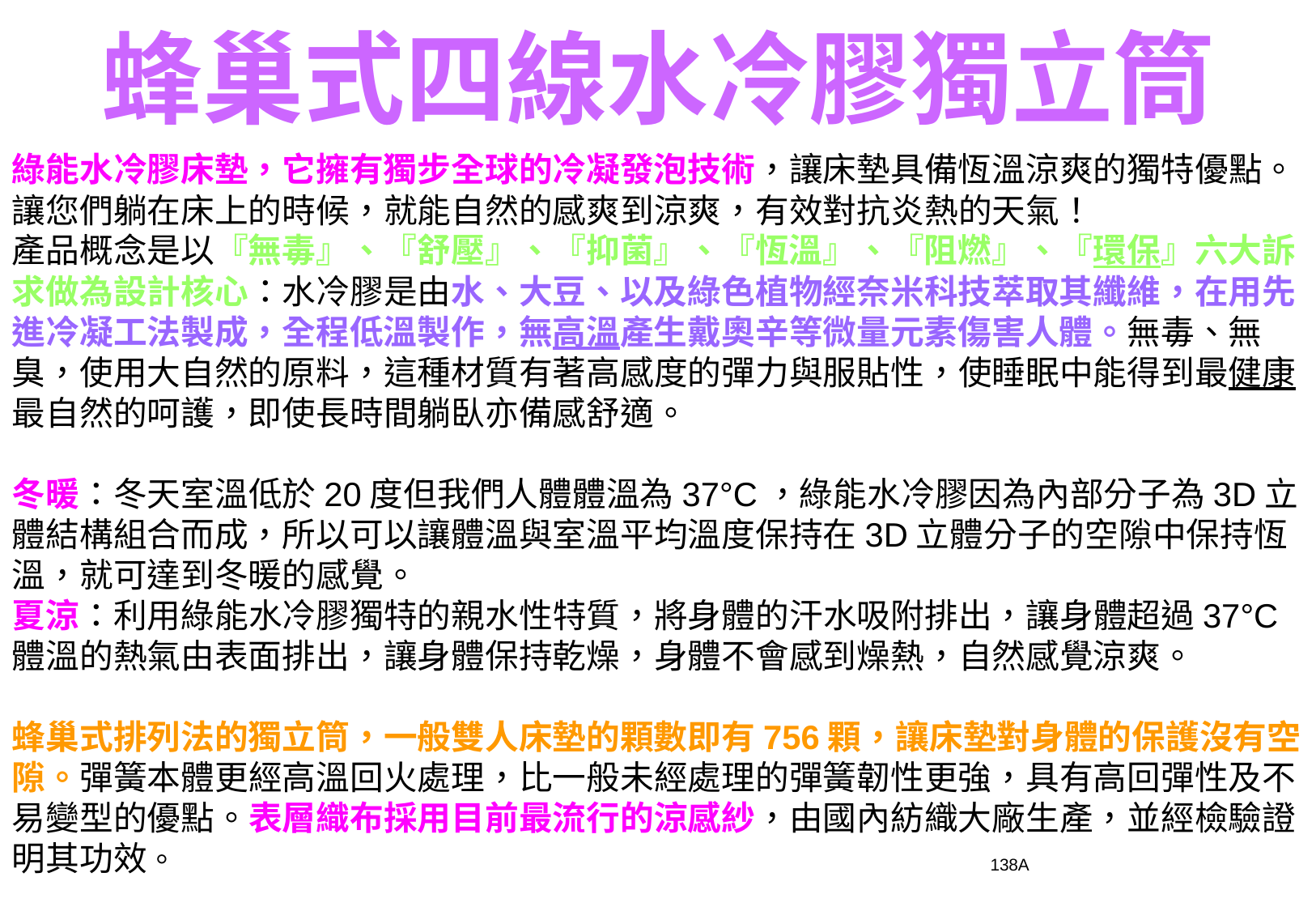

# 蜂巢式四線水冷膠獨立筒
綠能水冷膠床墊，它擁有獨步全球的冷凝發泡技術，讓床墊具備恆溫涼爽的獨特優點。讓您們躺在床上的時候，就能自然的感爽到涼爽，有效對抗炎熱的天氣！
產品概念是以『無毒』、『舒壓』、『抑菌』、『恆溫』、『阻燃』、『環保』六大訴求做為設計核心：水冷膠是由水、大豆、以及綠色植物經奈米科技萃取其纖維，在用先進冷凝工法製成，全程低溫製作，無高溫產生戴奧辛等微量元素傷害人體。無毒、無臭，使用大自然的原料，這種材質有著高感度的彈力與服貼性，使睡眠中能得到最健康最自然的呵護，即使長時間躺臥亦備感舒適。

冬暖：冬天室溫低於20度但我們人體體溫為37°C，綠能水冷膠因為內部分子為3D立體結構組合而成，所以可以讓體溫與室溫平均溫度保持在3D立體分子的空隙中保持恆  溫，就可達到冬暖的感覺。
夏涼：利用綠能水冷膠獨特的親水性特質，將身體的汗水吸附排出，讓身體超過37°C體溫的熱氣由表面排出，讓身體保持乾燥，身體不會感到燥熱，自然感覺涼爽。

蜂巢式排列法的獨立筒，一般雙人床墊的顆數即有756顆，讓床墊對身體的保護沒有空隙。彈簧本體更經高溫回火處理，比一般未經處理的彈簧韌性更強，具有高回彈性及不易變型的優點。表層織布採用目前最流行的涼感紗，由國內紡織大廠生產，並經檢驗證明其功效。                                                                                                                      138A